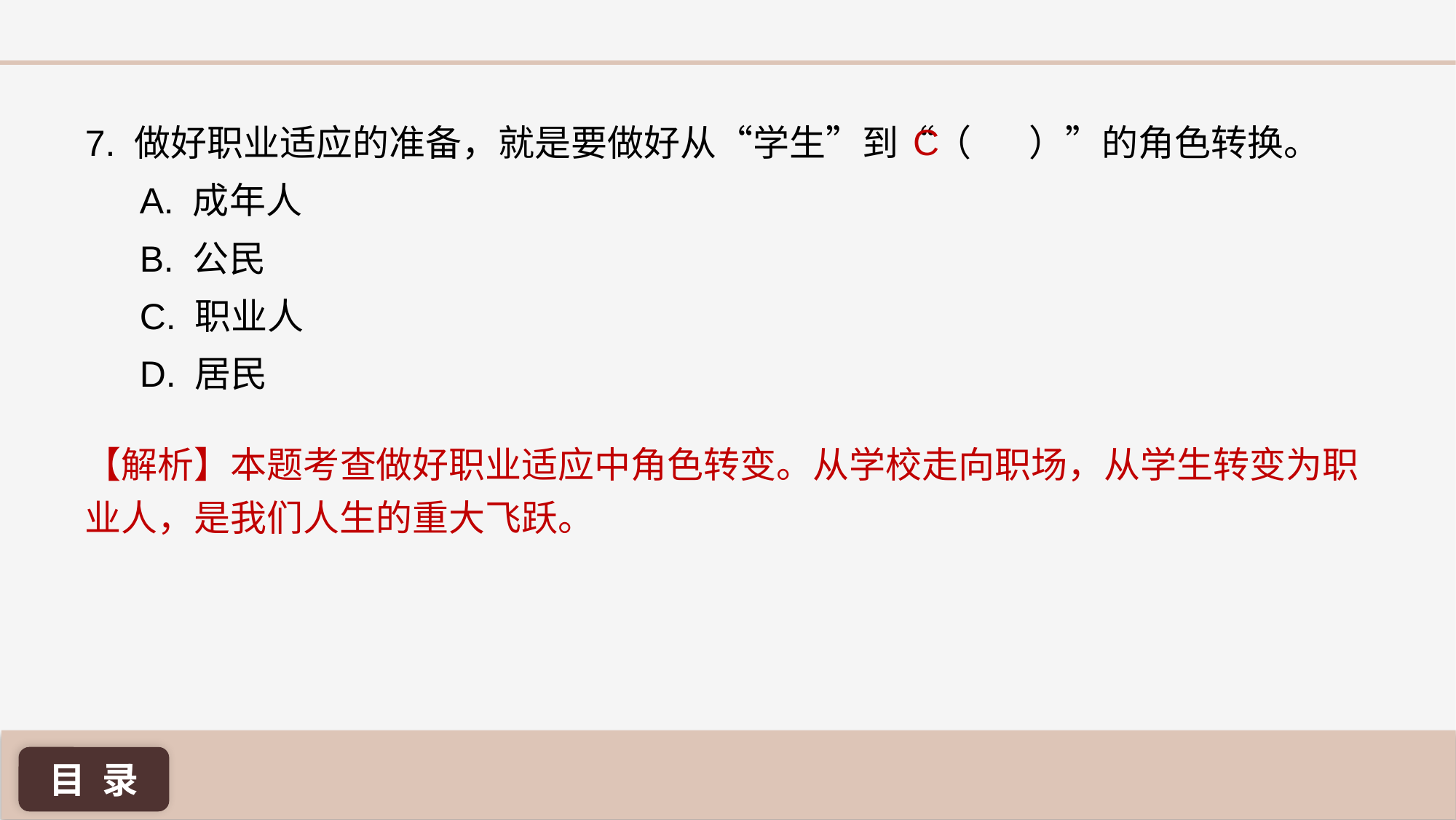

C
7. 做好职业适应的准备，就是要做好从“学生”到“（       ）”的角色转换。
A. 成年人
B. 公民
C. 职业人
D. 居民
【解析】本题考查做好职业适应中角色转变。从学校走向职场，从学生转变为职业人，是我们人生的重大飞跃。